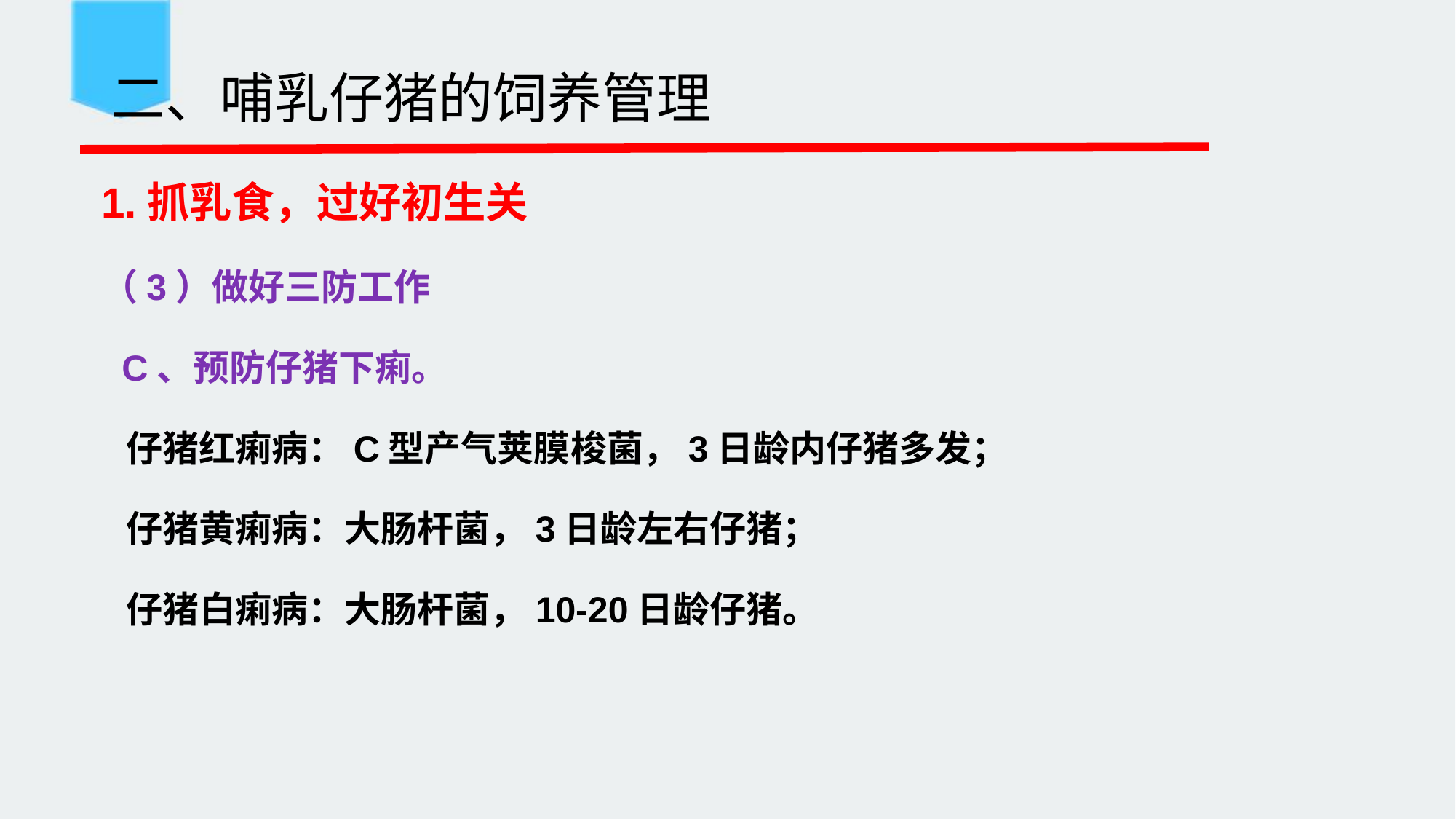

二、哺乳仔猪的饲养管理

1.抓乳食，过好初生关
（3）做好三防工作
  C、预防仔猪下痢。
  仔猪红痢病：C型产气荚膜梭菌，3日龄内仔猪多发；
  仔猪黄痢病：大肠杆菌，3日龄左右仔猪；
  仔猪白痢病：大肠杆菌，10-20日龄仔猪。